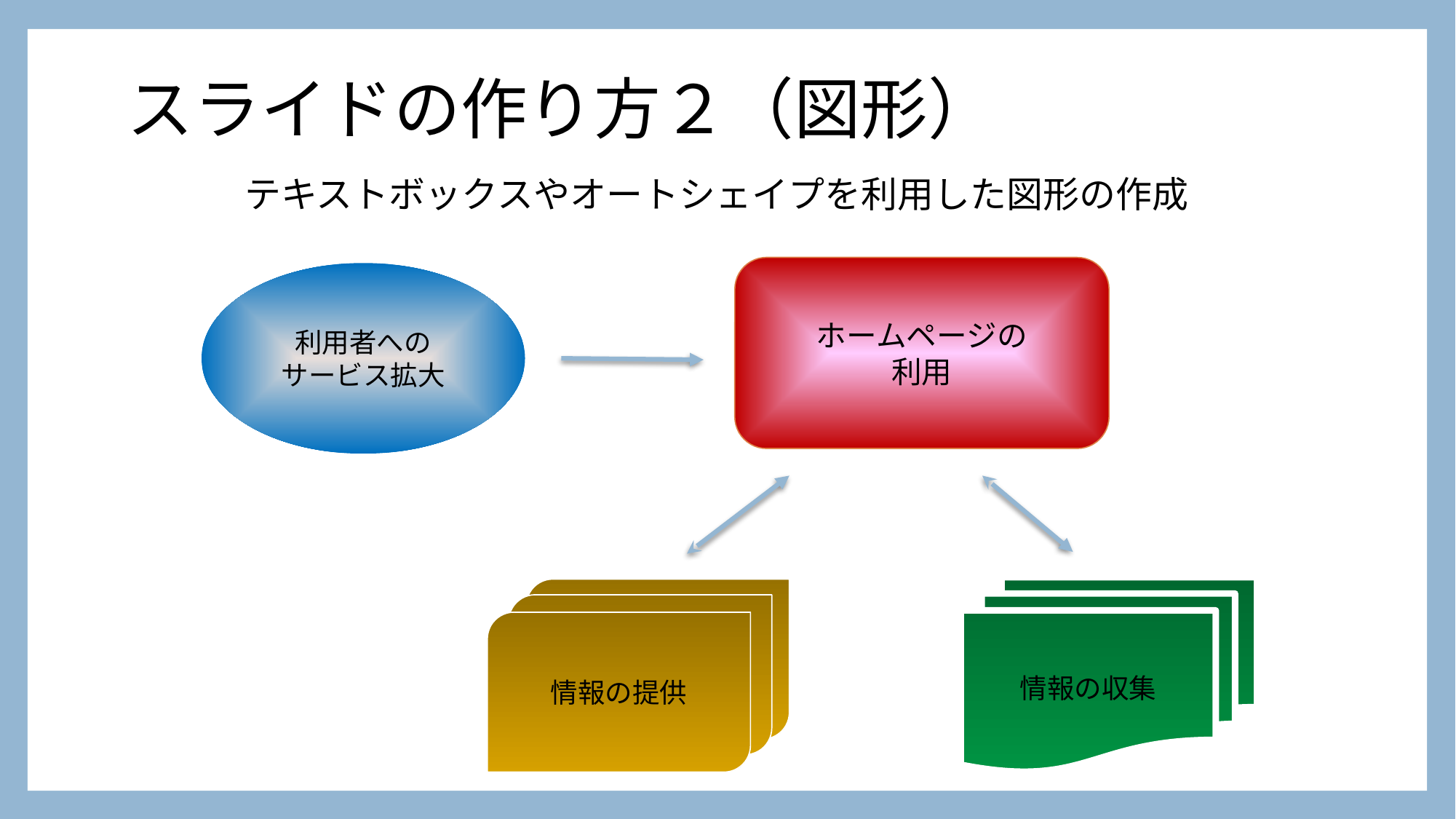

# スライドの作り方２（図形）
テキストボックスやオートシェイプを利用した図形の作成
ホームページの
利用
利用者への
サービス拡大
情報の収集
情報の提供
情報の提供
情報の提供